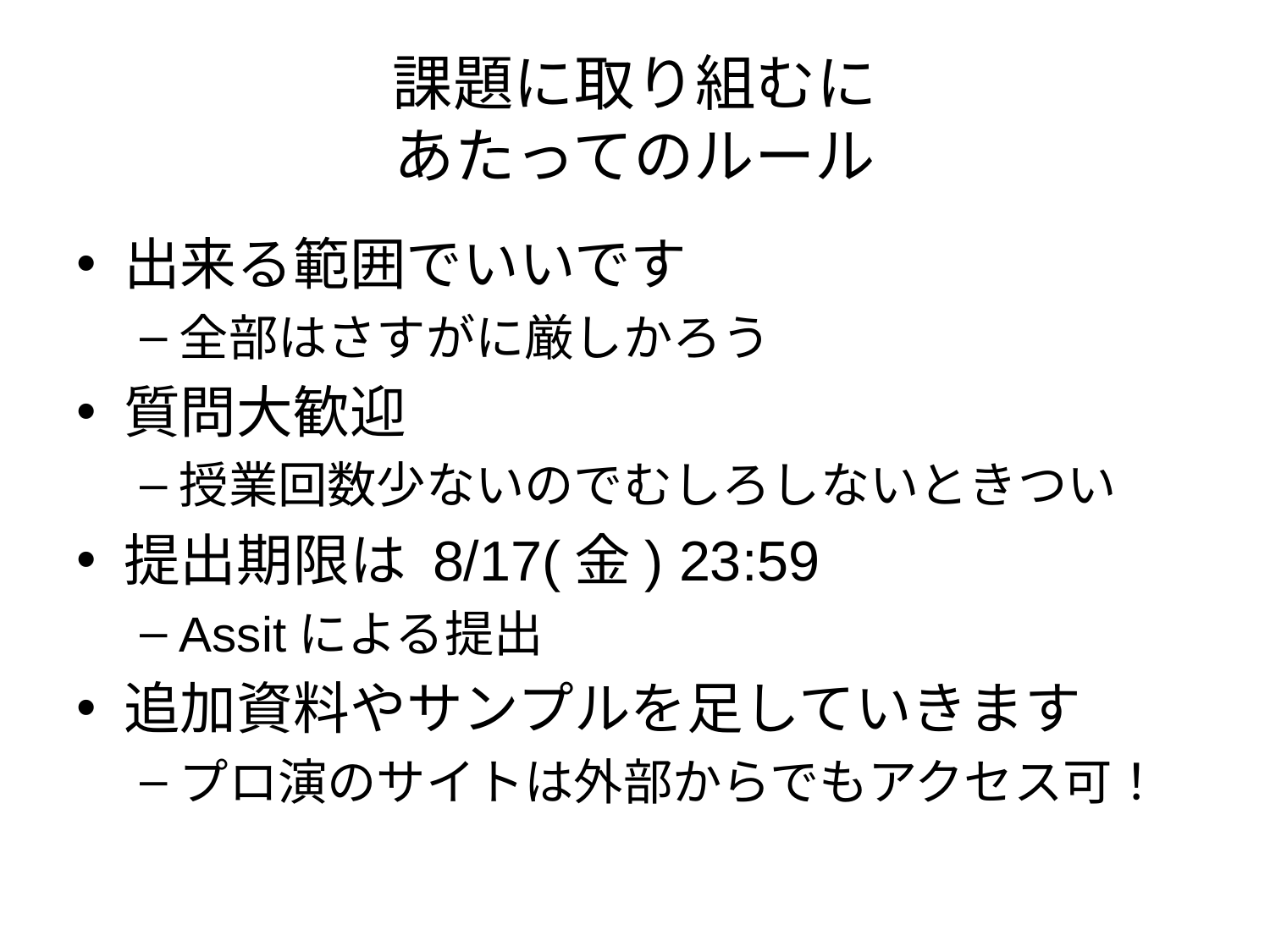

# 課題に取り組むに あたってのルール
出来る範囲でいいです
全部はさすがに厳しかろう
質問大歓迎
授業回数少ないのでむしろしないときつい
提出期限は 8/17(金) 23:59
Assitによる提出
追加資料やサンプルを足していきます
プロ演のサイトは外部からでもアクセス可！